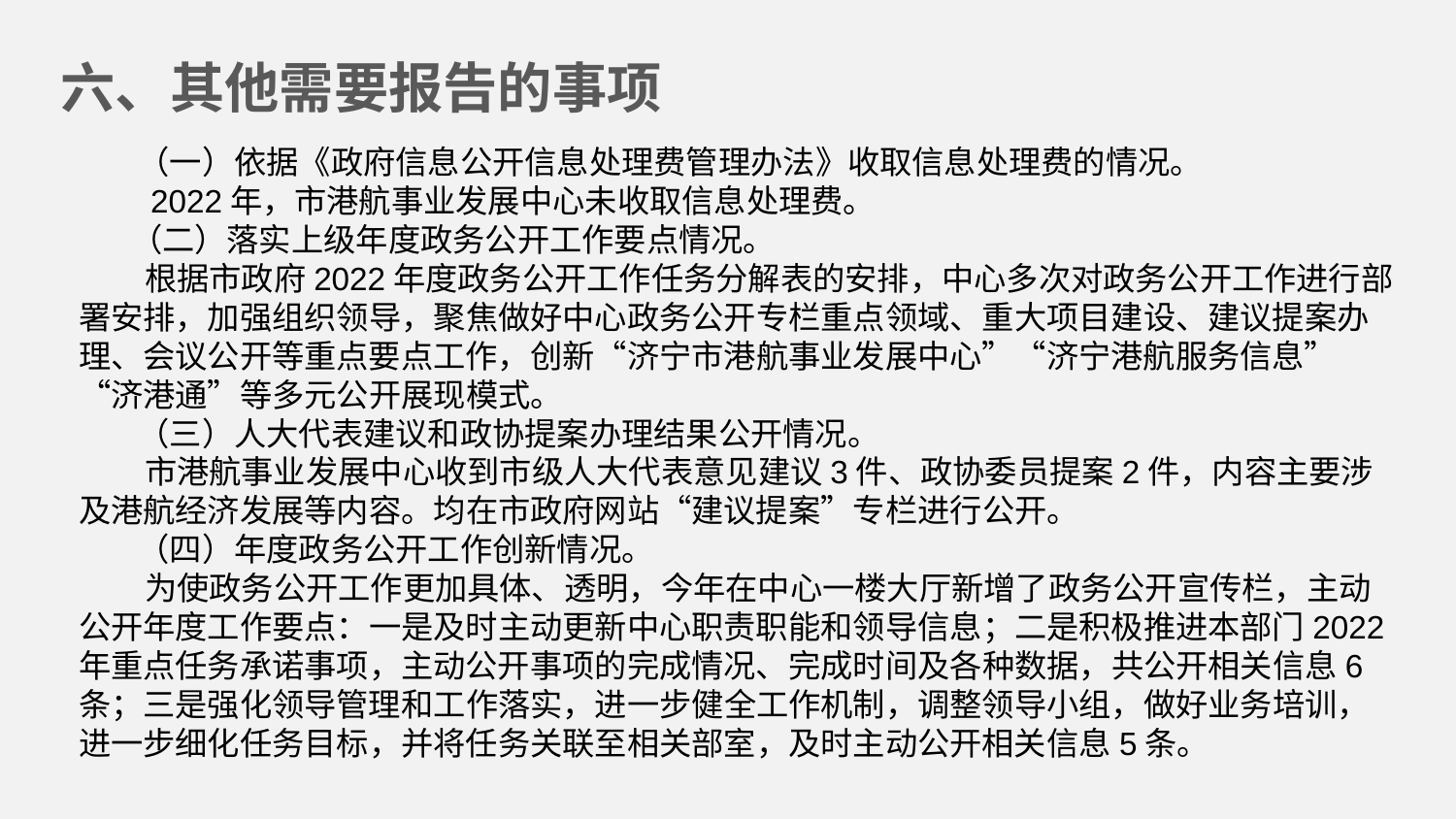

六、其他需要报告的事项
       （一）依据《政府信息公开信息处理费管理办法》收取信息处理费的情况。
        2022年，市港航事业发展中心未收取信息处理费。
      （二）落实上级年度政务公开工作要点情况。
        根据市政府2022年度政务公开工作任务分解表的安排，中心多次对政务公开工作进行部署安排，加强组织领导，聚焦做好中心政务公开专栏重点领域、重大项目建设、建议提案办理、会议公开等重点要点工作，创新“济宁市港航事业发展中心”“济宁港航服务信息”“济港通”等多元公开展现模式。
       （三）人大代表建议和政协提案办理结果公开情况。
        市港航事业发展中心收到市级人大代表意见建议3件、政协委员提案2件，内容主要涉及港航经济发展等内容。均在市政府网站“建议提案”专栏进行公开。
       （四）年度政务公开工作创新情况。
        为使政务公开工作更加具体、透明，今年在中心一楼大厅新增了政务公开宣传栏，主动公开年度工作要点：一是及时主动更新中心职责职能和领导信息；二是积极推进本部门2022年重点任务承诺事项，主动公开事项的完成情况、完成时间及各种数据，共公开相关信息6条；三是强化领导管理和工作落实，进一步健全工作机制，调整领导小组，做好业务培训，进一步细化任务目标，并将任务关联至相关部室，及时主动公开相关信息5条。